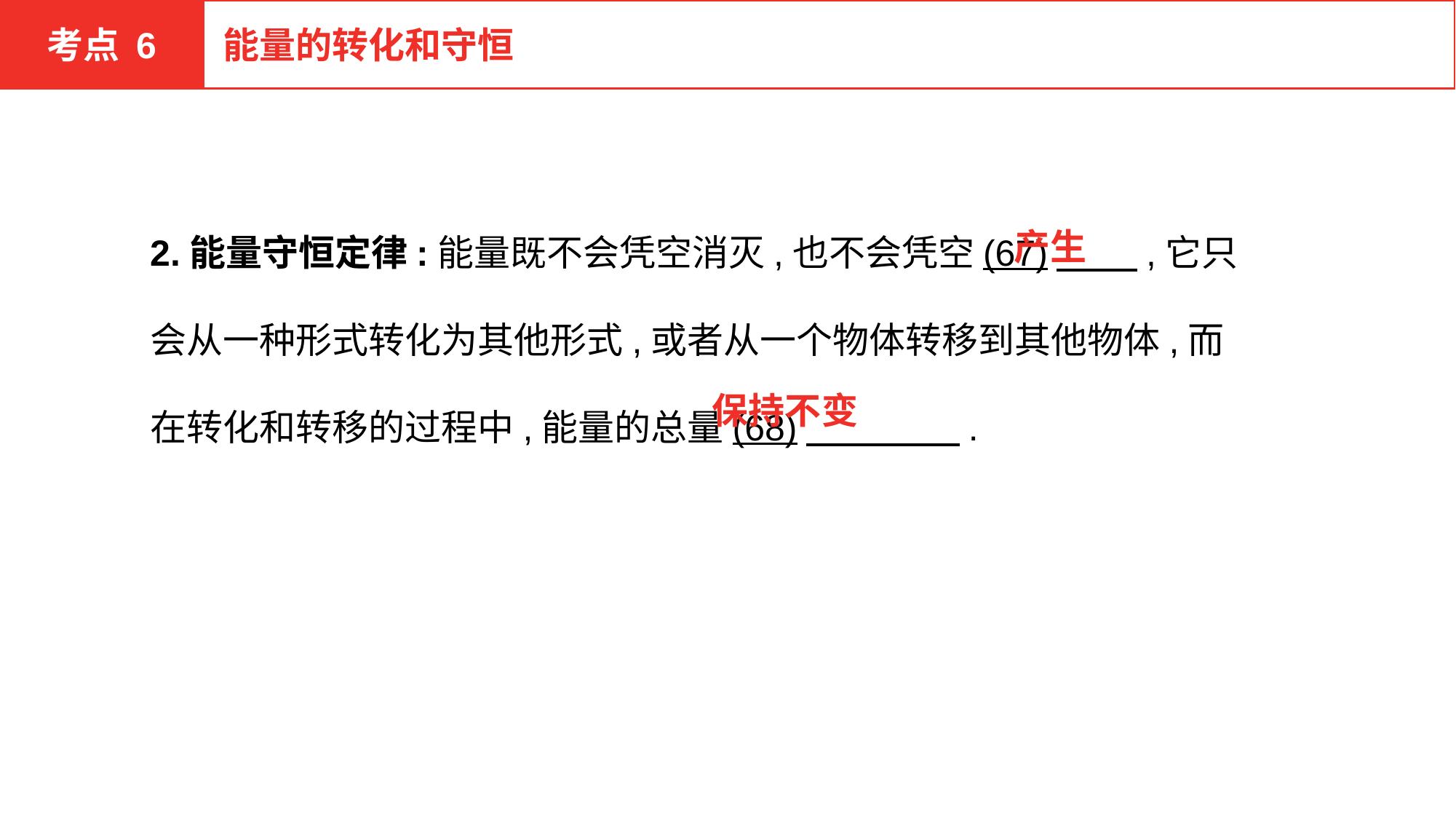

考点 6
能量的转化和守恒
2.能量守恒定律:能量既不会凭空消灭,也不会凭空(67)　　 ,它只会从一种形式转化为其他形式,或者从一个物体转移到其他物体,而在转化和转移的过程中,能量的总量(68)　　　　 .
产生
保持不变